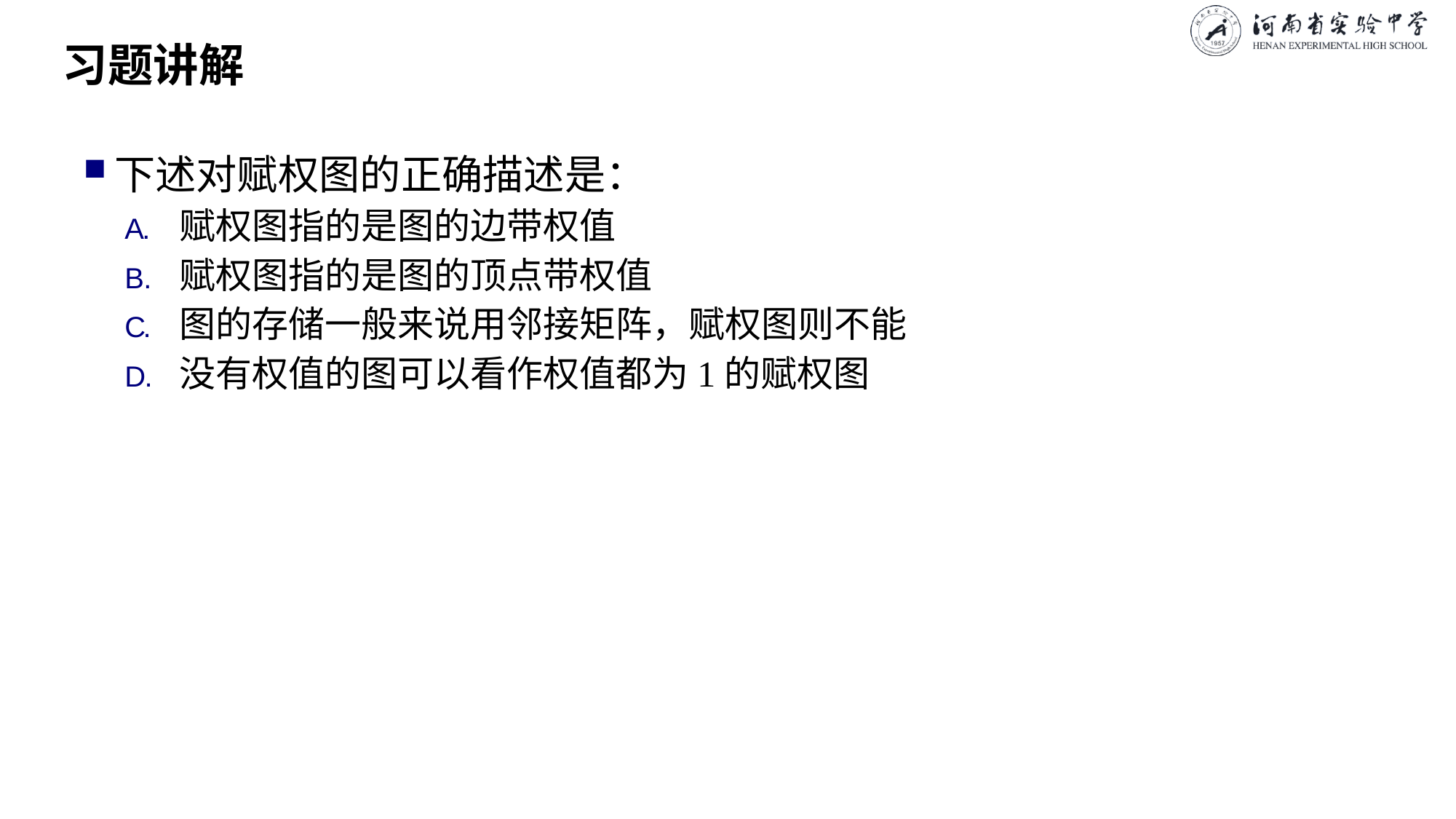

# 习题讲解
下述对赋权图的正确描述是：
赋权图指的是图的边带权值
赋权图指的是图的顶点带权值
图的存储一般来说用邻接矩阵，赋权图则不能
没有权值的图可以看作权值都为1的赋权图